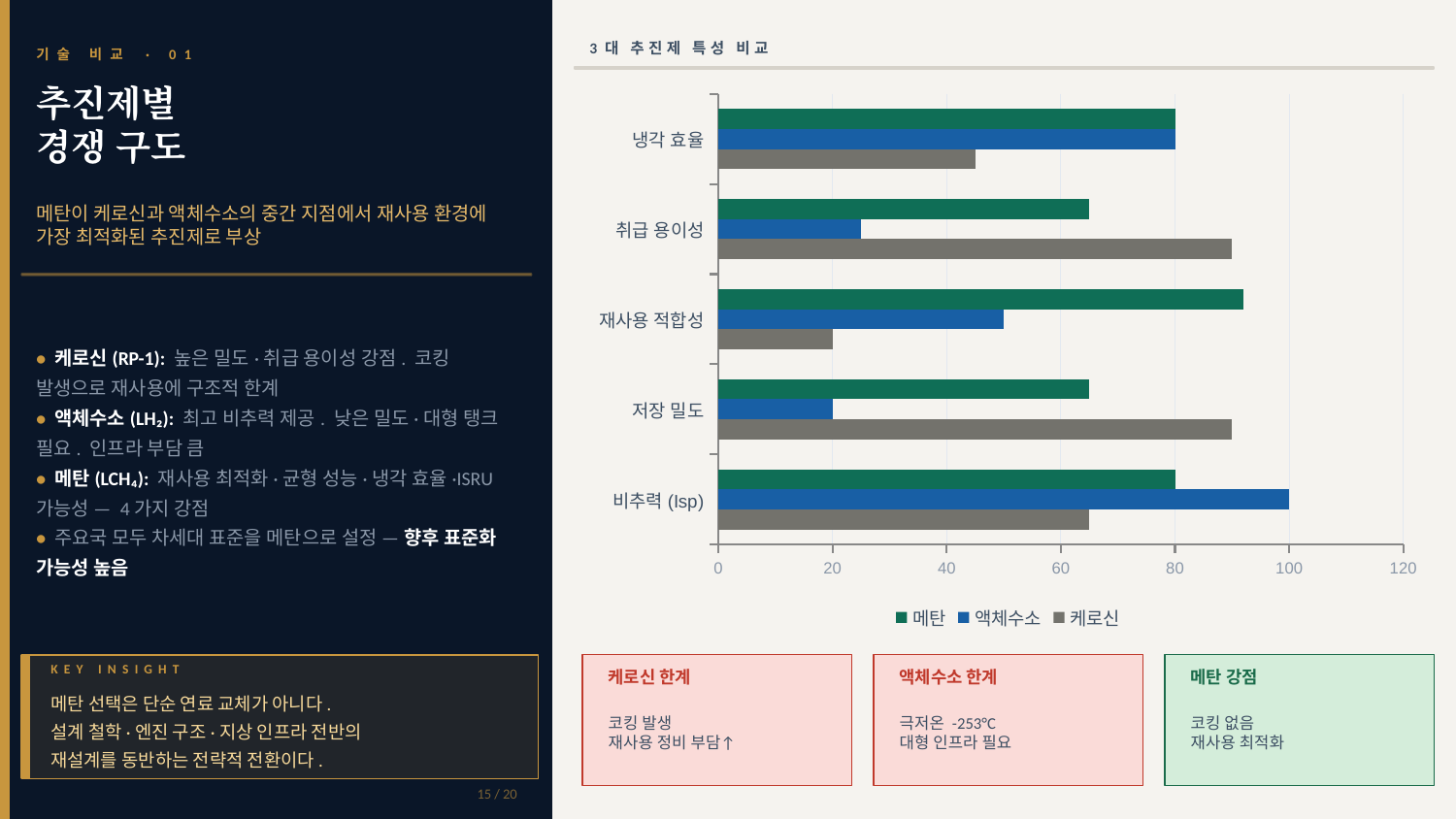

3대 추진제 특성 비교
기술 비교 · 01

추진제별
경쟁 구도

### Chart

| Category | 케로신 | 액체수소 | 메탄 |
|---|---|---|---|
| 비추력(Isp) | 65.0 | 100.0 | 80.0 |
| 저장 밀도 | 90.0 | 20.0 | 65.0 |
| 재사용 적합성 | 20.0 | 50.0 | 92.0 |
| 취급 용이성 | 90.0 | 25.0 | 65.0 |
| 냉각 효율 | 45.0 | 80.0 | 80.0 |
메탄이 케로신과 액체수소의 중간 지점에서 재사용 환경에 가장 최적화된 추진제로 부상

• 케로신(RP-1): 높은 밀도·취급 용이성 강점. 코킹 발생으로 재사용에 구조적 한계
• 액체수소(LH₂): 최고 비추력 제공. 낮은 밀도·대형 탱크 필요. 인프라 부담 큼
• 메탄(LCH₄): 재사용 최적화·균형 성능·냉각 효율·ISRU 가능성 — 4가지 강점
• 주요국 모두 차세대 표준을 메탄으로 설정 — 향후 표준화 가능성 높음

KEY INSIGHT
케로신 한계
액체수소 한계
메탄 강점
메탄 선택은 단순 연료 교체가 아니다.
설계 철학·엔진 구조·지상 인프라 전반의
재설계를 동반하는 전략적 전환이다.
코킹 발생
재사용 정비 부담↑
극저온 -253°C
대형 인프라 필요
코킹 없음
재사용 최적화
15 / 20